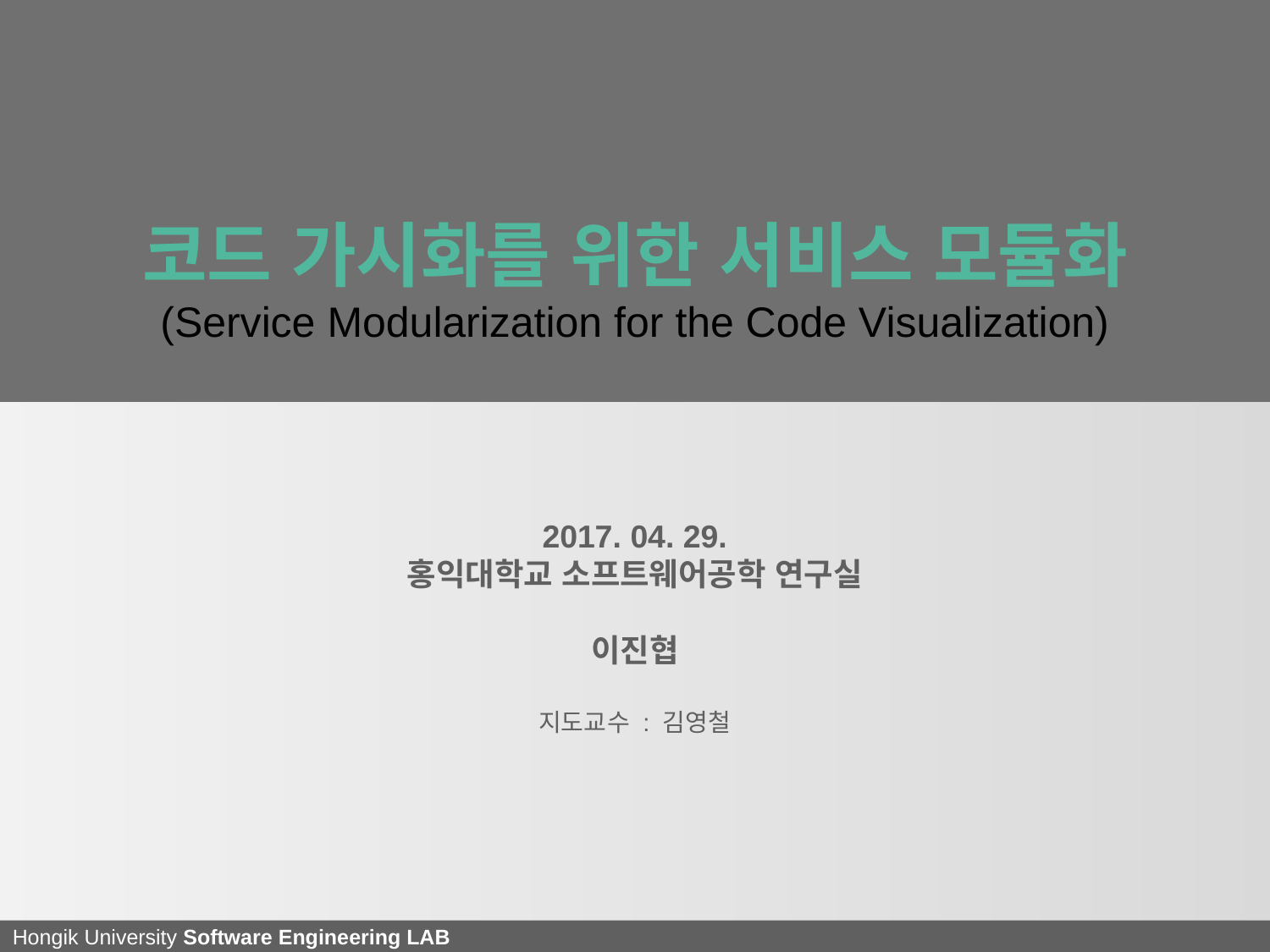

코드 가시화를 위한 서비스 모듈화
(Service Modularization for the Code Visualization)
2017. 04. 29.
홍익대학교 소프트웨어공학 연구실

이진협

지도교수 : 김영철